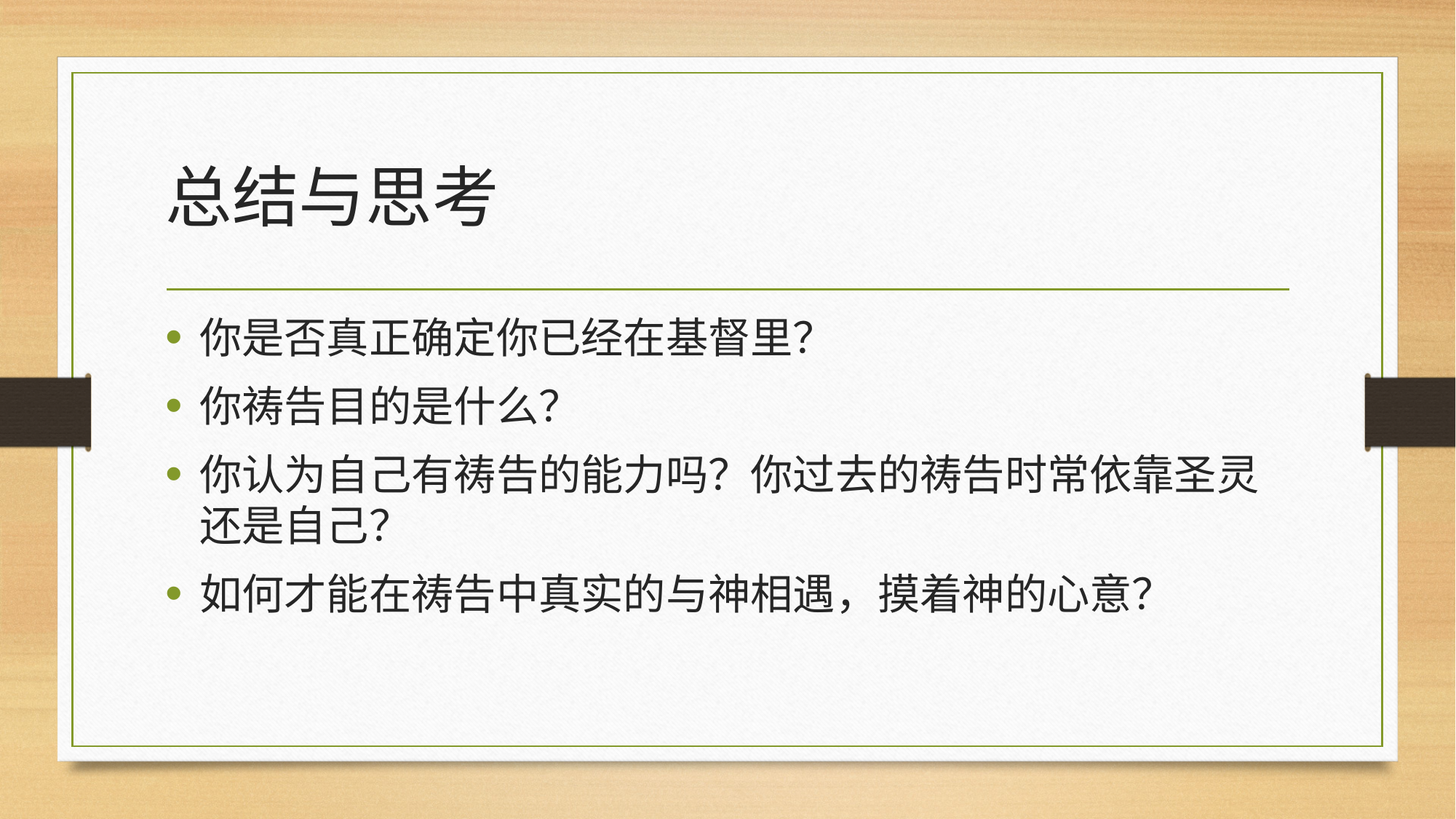

# 总结与思考
你是否真正确定你已经在基督里？
你祷告目的是什么？
你认为自己有祷告的能力吗？你过去的祷告时常依靠圣灵还是自己？
如何才能在祷告中真实的与神相遇，摸着神的心意？